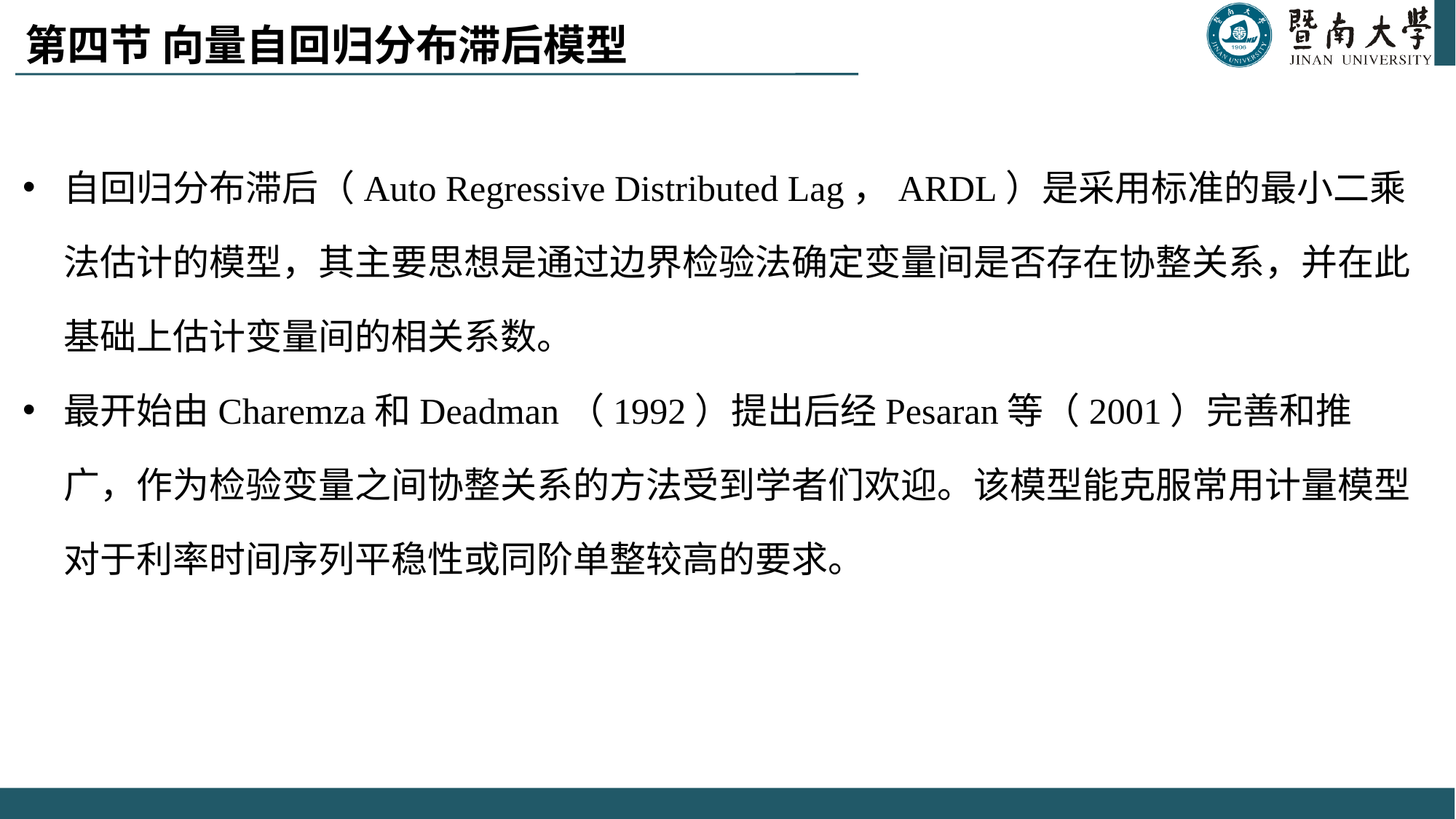

# 第四节 向量自回归分布滞后模型

自回归分布滞后（Auto Regressive Distributed Lag，ARDL）是采用标准的最小二乘法估计的模型，其主要思想是通过边界检验法确定变量间是否存在协整关系，并在此基础上估计变量间的相关系数。
最开始由Charemza和Deadman（1992）提出后经Pesaran等（2001）完善和推广，作为检验变量之间协整关系的方法受到学者们欢迎。该模型能克服常用计量模型对于利率时间序列平稳性或同阶单整较高的要求。